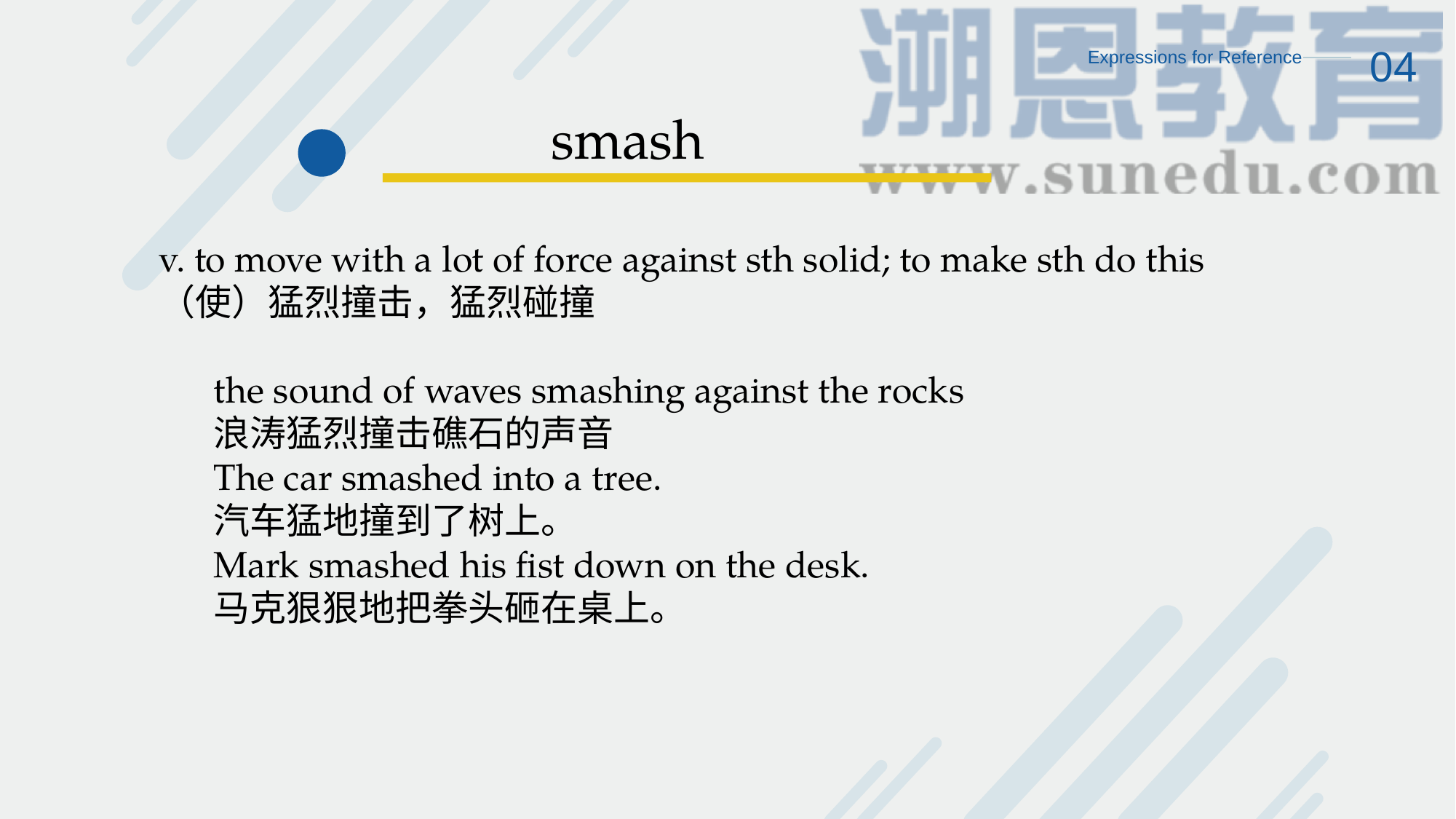

04
Expressions for Reference
smash

v. to move with a lot of force against sth solid; to make sth do this
（使）猛烈撞击，猛烈碰撞

the sound of waves smashing against the rocks
浪涛猛烈撞击礁石的声音
The car smashed into a tree.
汽车猛地撞到了树上。
Mark smashed his fist down on the desk.
马克狠狠地把拳头砸在桌上。